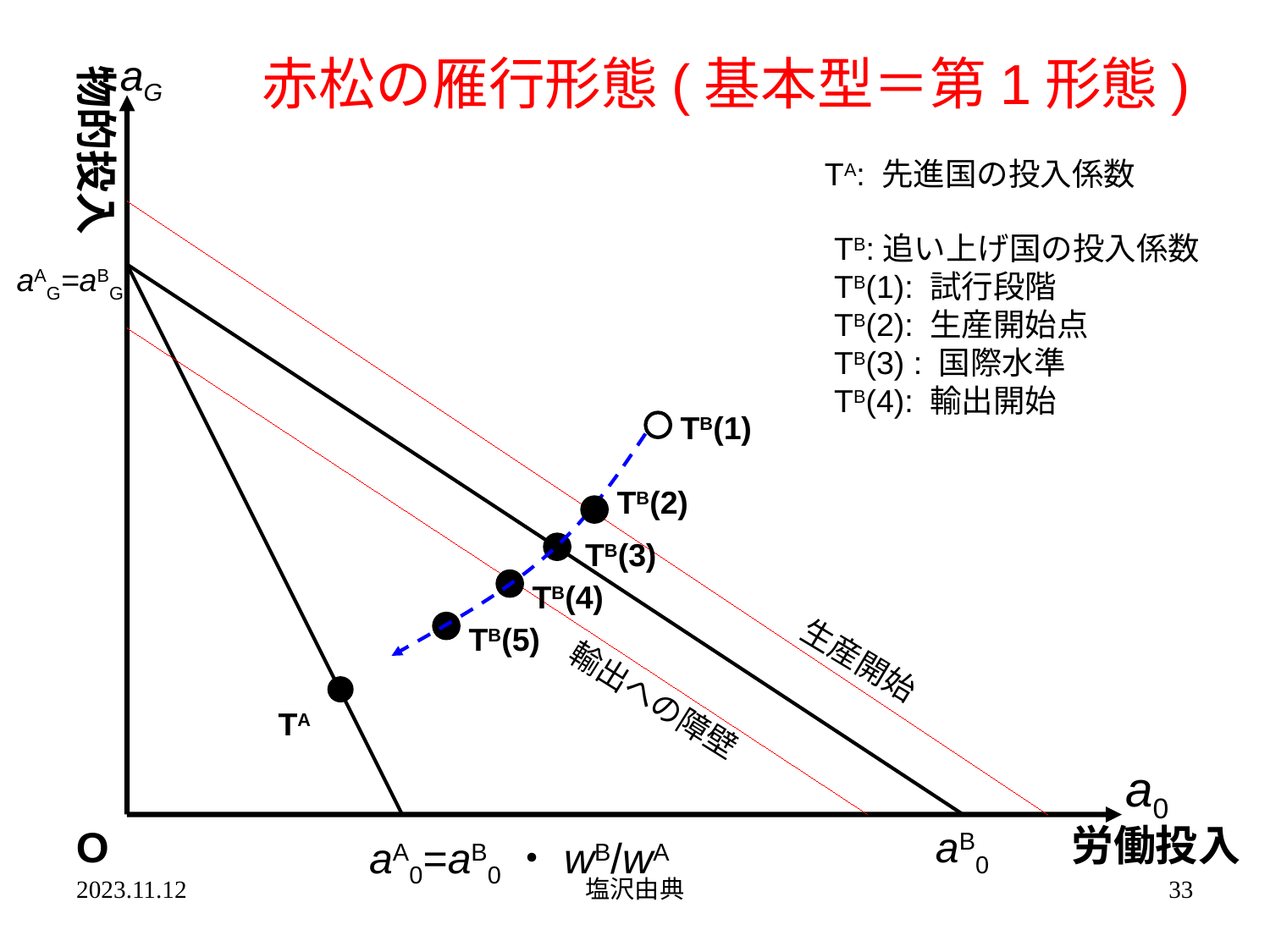

aG
　赤松の雁行形態(基本型＝第1形態)
物的投入

TA: 先進国の投入係数

TB:追い上げ国の投入係数
TB(1): 試行段階
TB(2): 生産開始点
TB(3) : 国際水準
TB(4): 輸出開始
aAG=aBG

TB(1)

TB(2)

TB(3)

TB(4)

TB(5)
生産開始

輸出への障壁
TA
a0
労働投入
O

aB0
aA0=aB0・wB/wA
2023.11.12
塩沢由典
33